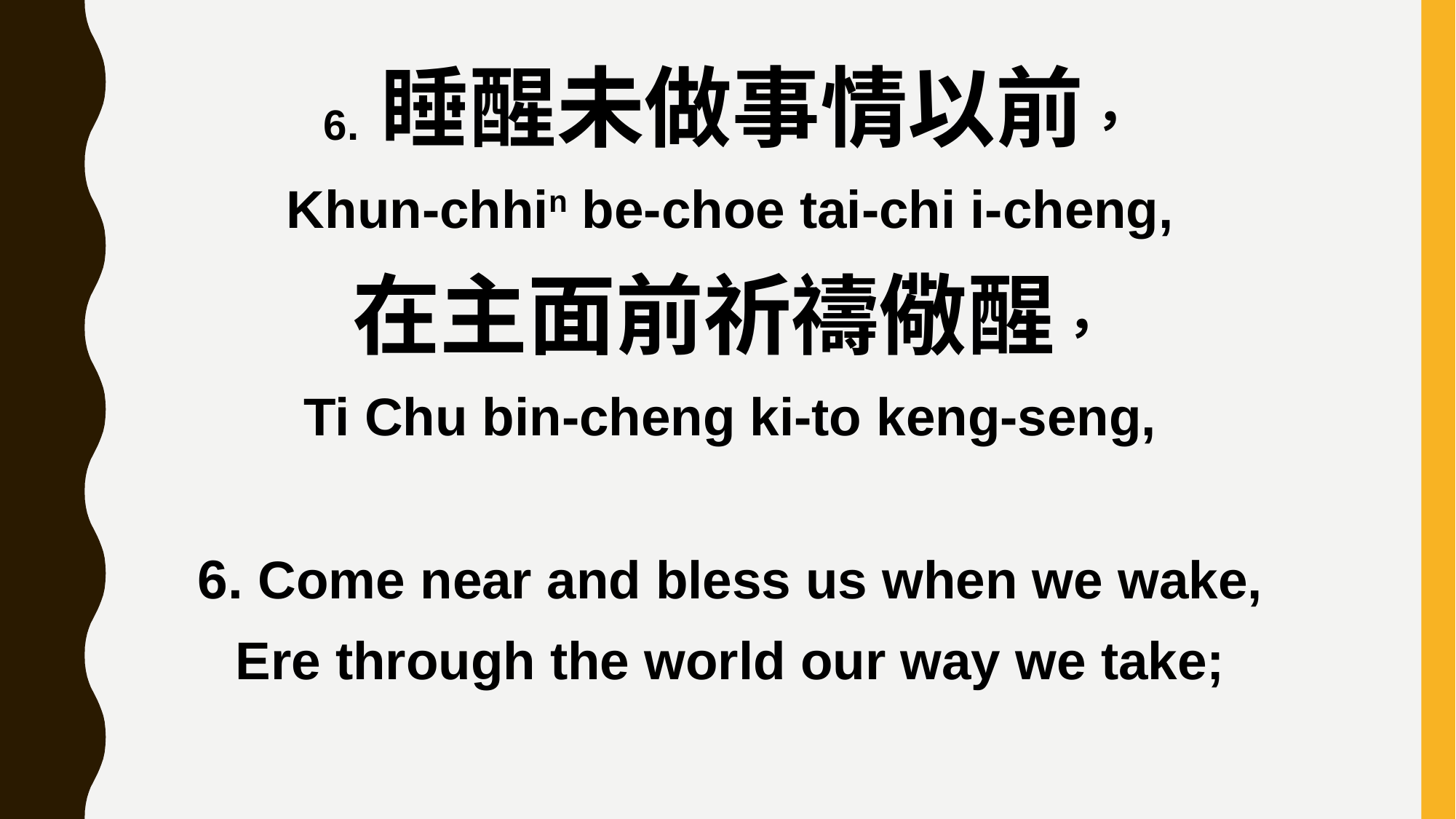

6. 睡醒未做事情以前，
Khun-chhin be-choe tai-chi i-cheng,
在主面前祈禱儆醒，
Ti Chu bin-cheng ki-to keng-seng,

6. Come near and bless us when we wake,
Ere through the world our way we take;